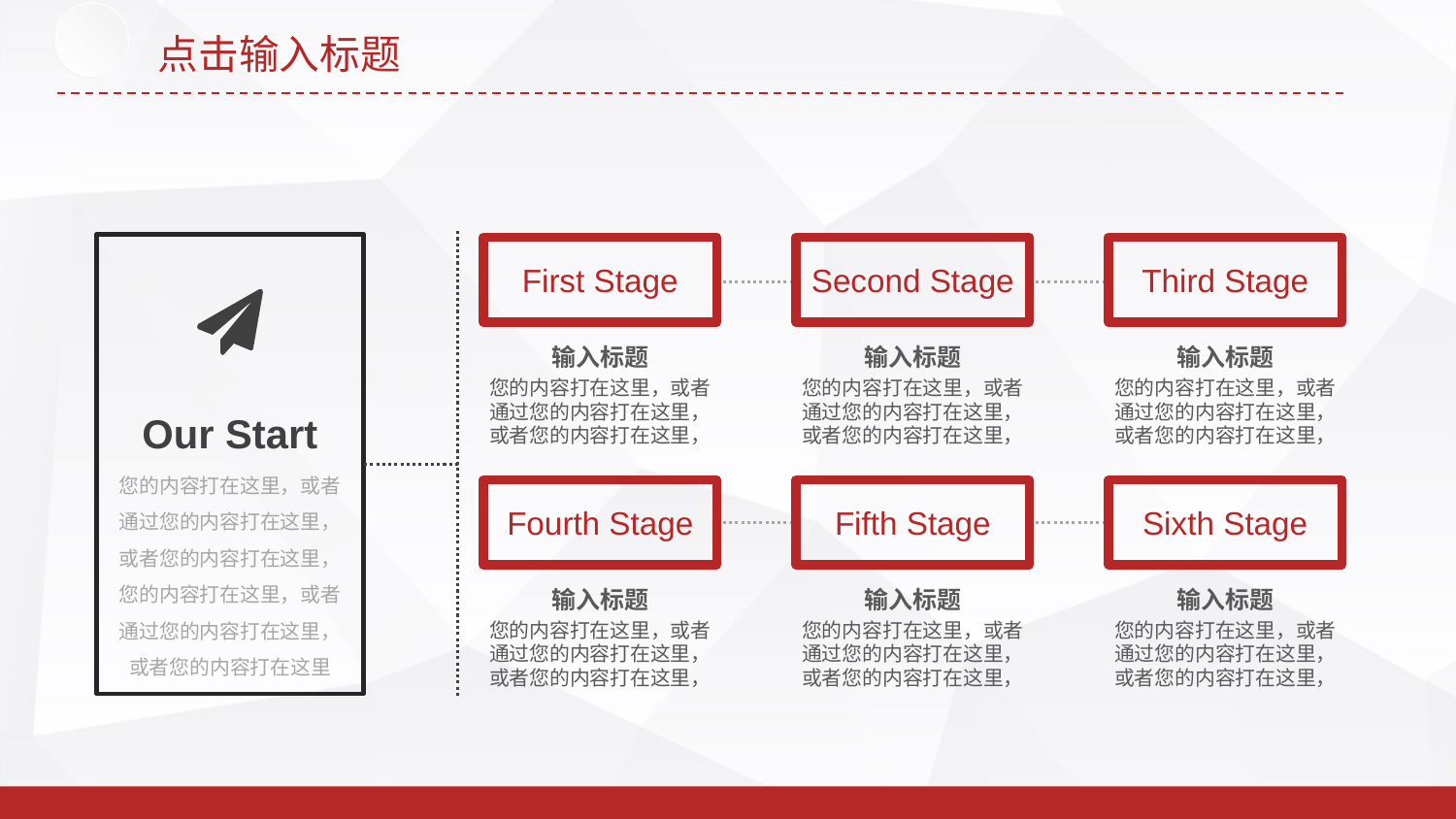

点击输入标题

First Stage
Second Stage
Third Stage

输入标题
您的内容打在这里，或者通过您的内容打在这里，或者您的内容打在这里，
输入标题
您的内容打在这里，或者通过您的内容打在这里，或者您的内容打在这里，
输入标题
您的内容打在这里，或者通过您的内容打在这里，或者您的内容打在这里，
Our Start
您的内容打在这里，或者通过您的内容打在这里，或者您的内容打在这里，您的内容打在这里，或者通过您的内容打在这里，或者您的内容打在这里
Fourth Stage
Fifth Stage
Sixth Stage
输入标题
您的内容打在这里，或者通过您的内容打在这里，或者您的内容打在这里，
输入标题
您的内容打在这里，或者通过您的内容打在这里，或者您的内容打在这里，
输入标题
您的内容打在这里，或者通过您的内容打在这里，或者您的内容打在这里，